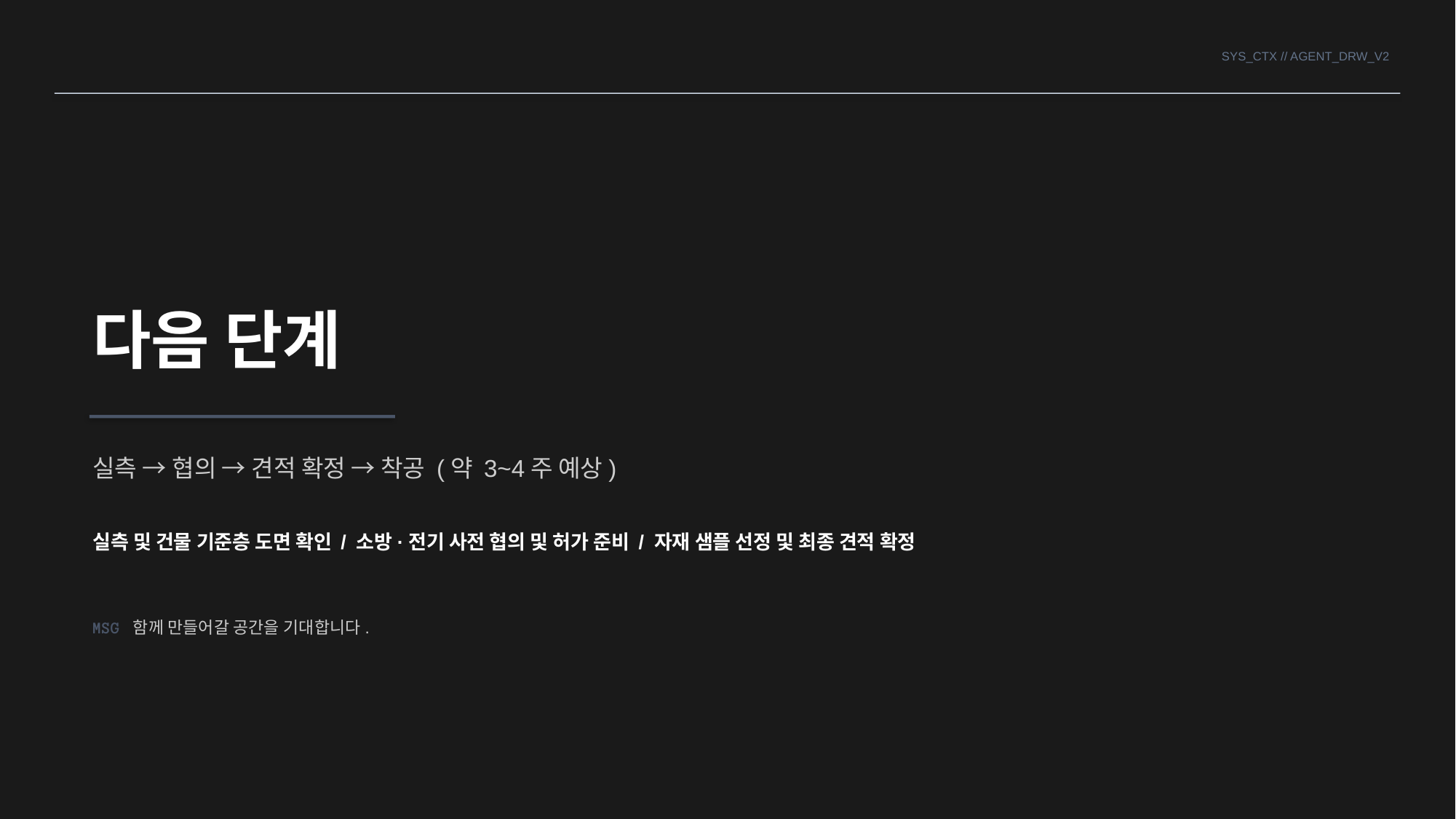

SYS_CTX // AGENT_DRW_V2

다음 단계

실측 → 협의 → 견적 확정 → 착공 (약 3~4주 예상)
실측 및 건물 기준층 도면 확인 / 소방·전기 사전 협의 및 허가 준비 / 자재 샘플 선정 및 최종 견적 확정
MSG 함께 만들어갈 공간을 기대합니다.